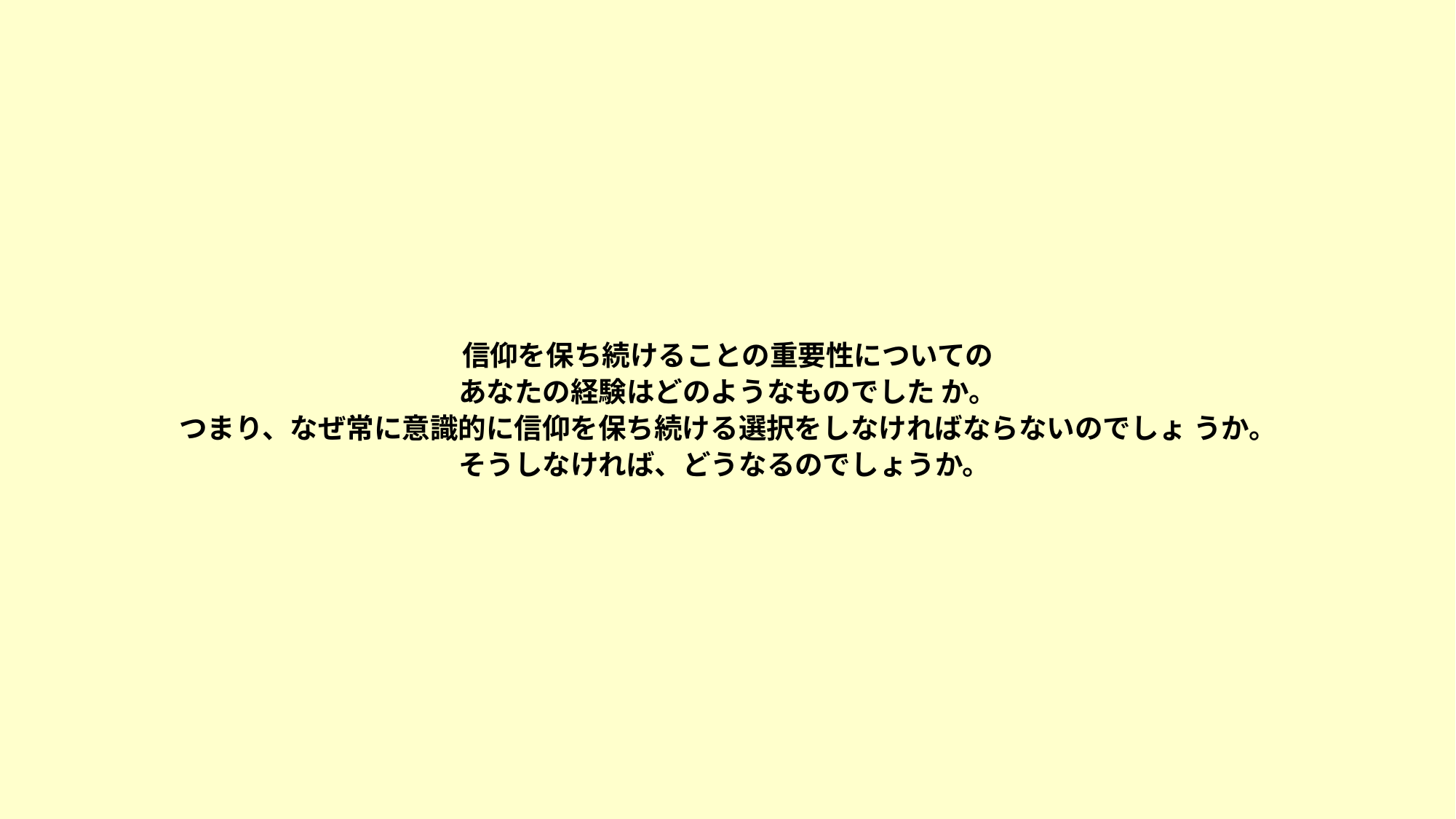

# 信仰を保ち続けることの重要性についての あなたの経験はどのようなものでした か。 つまり、なぜ常に意識的に信仰を保ち続ける選択をしなければならないのでしょ うか。 そうしなければ、どうなるのでしょうか。